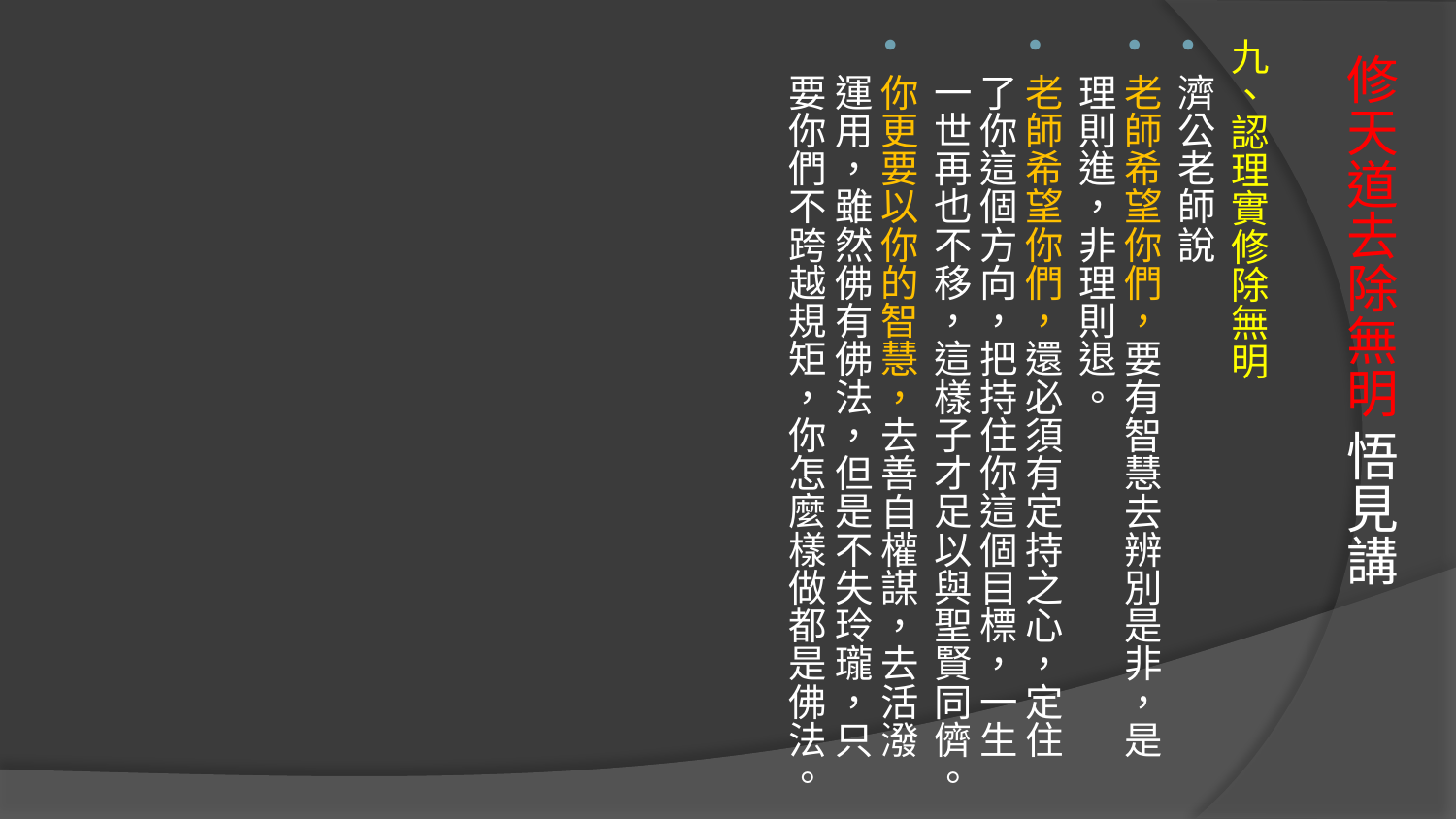

九、認理實修除無明
濟公老師說
老師希望你們，要有智慧去辨別是非，是理則進，非理則退。
老師希望你們，還必須有定持之心，定住了你這個方向，把持住你這個目標，一生一世再也不移，這樣子才足以與聖賢同儕。
你更要以你的智慧，去善自權謀，去活潑運用，雖然佛有佛法，但是不失玲瓏，只要你們不跨越規矩，你怎麼樣做都是佛法。

# 修天道去除無明 悟見講